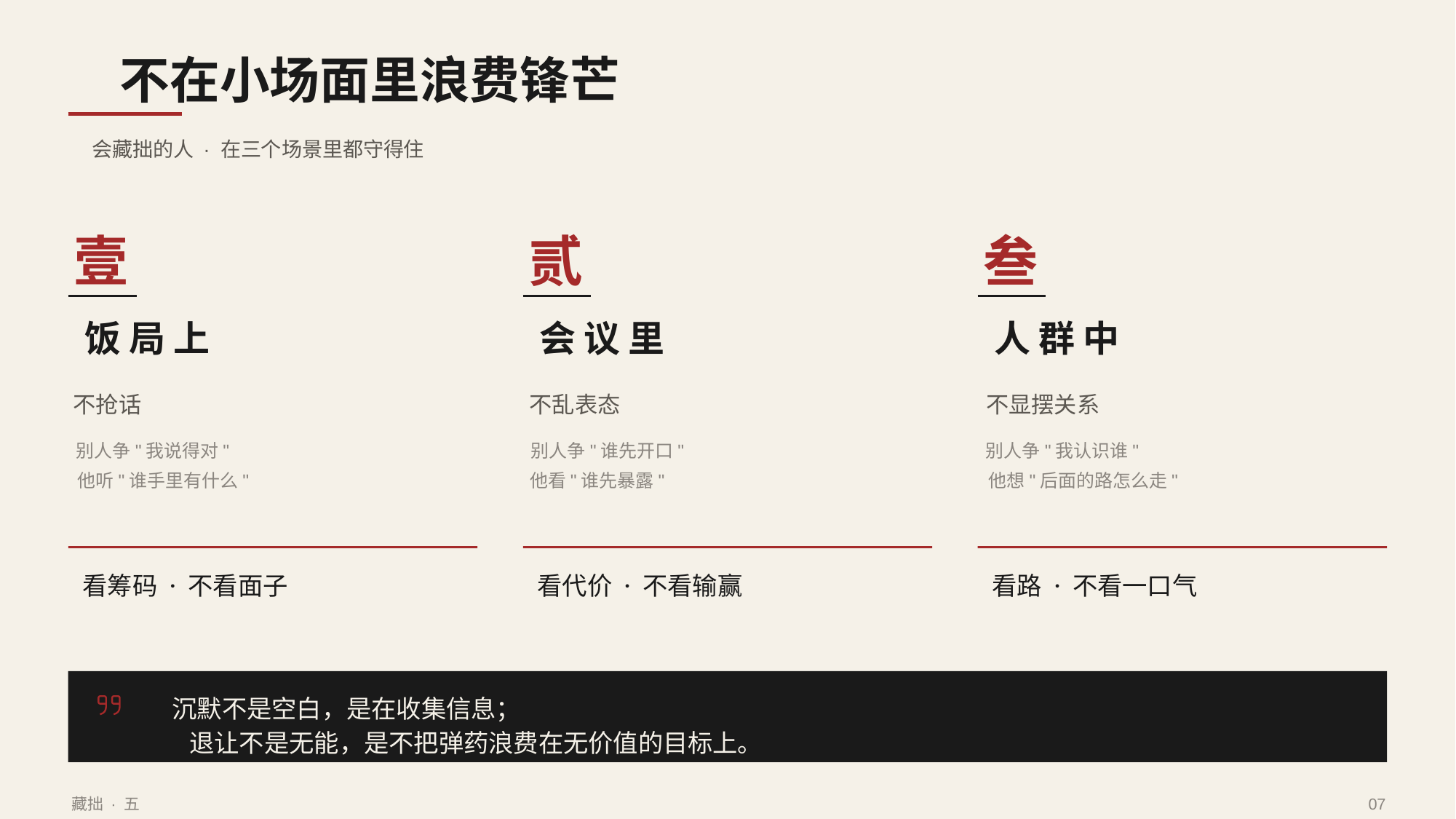

不在小场面里浪费锋芒

会藏拙的人 · 在三个场景里都守得住
壹

饭 局 上
不抢话
别人争"我说得对"
他听"谁手里有什么"

看筹码 · 不看面子
贰

会 议 里
不乱表态
别人争"谁先开口"
他看"谁先暴露"

看代价 · 不看输赢
叁

人 群 中
不显摆关系
别人争"我认识谁"
他想"后面的路怎么走"

看路 · 不看一口气

沉默不是空白，是在收集信息；

退让不是无能，是不把弹药浪费在无价值的目标上。
藏拙 · 五
07